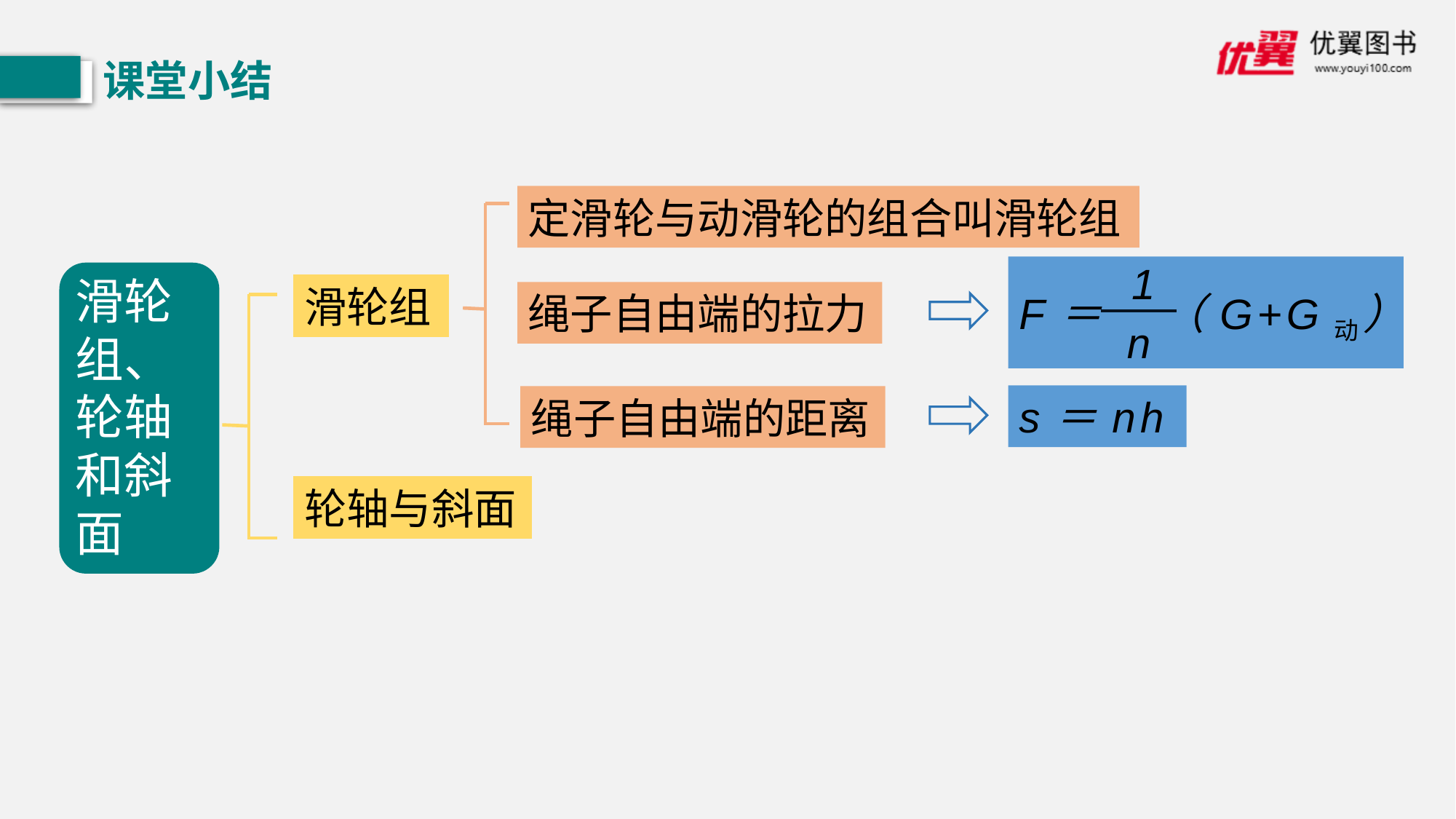

课堂小结

定滑轮与动滑轮的组合叫滑轮组
1
n
F＝    （G+G动）

滑轮组、
轮轴和斜面
滑轮组
绳子自由端的拉力

s＝nh
绳子自由端的距离

轮轴与斜面